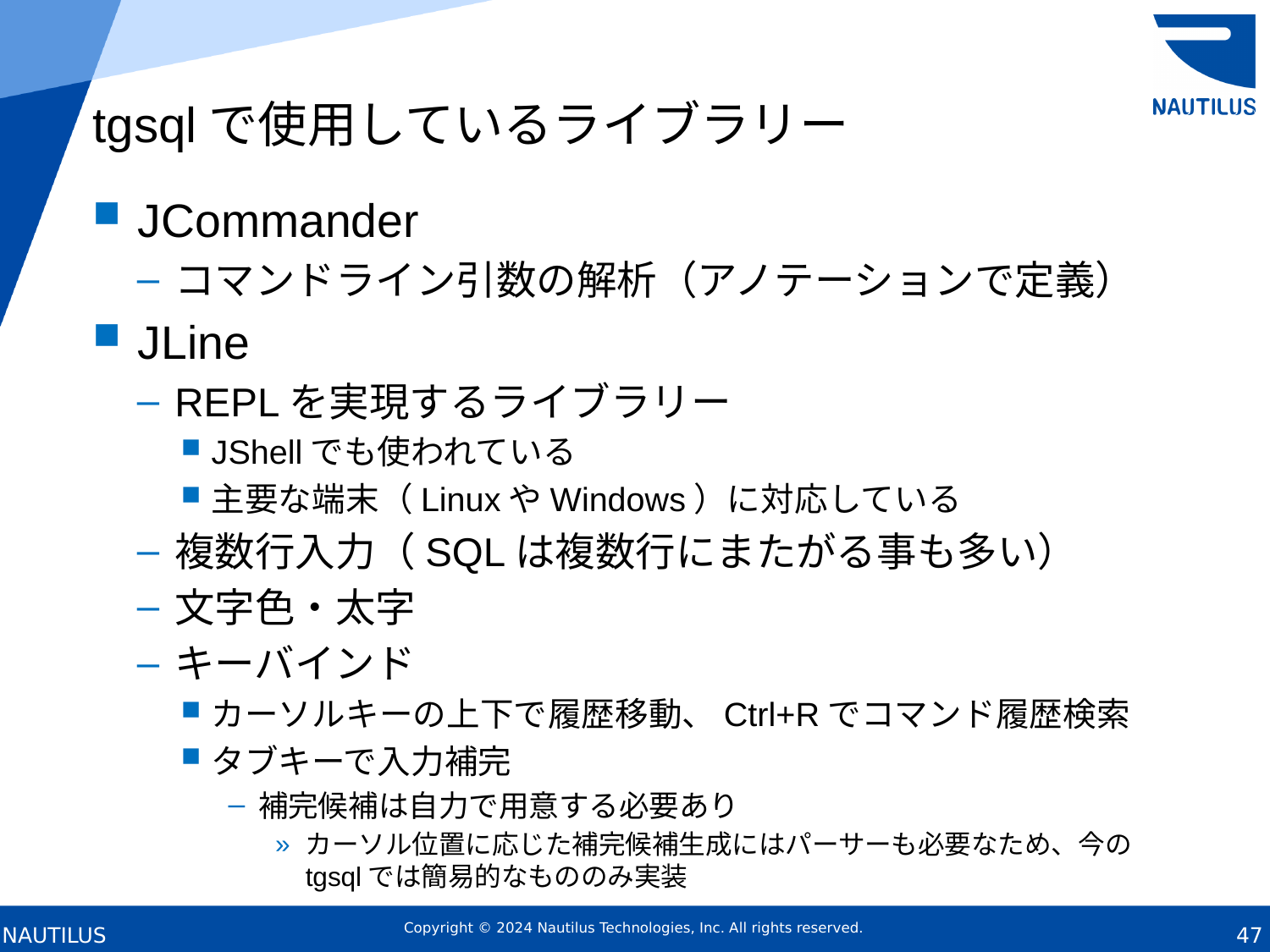

# tgsqlで使用しているライブラリー
JCommander
コマンドライン引数の解析（アノテーションで定義）
JLine
REPLを実現するライブラリー
JShellでも使われている
主要な端末（LinuxやWindows）に対応している
複数行入力（SQLは複数行にまたがる事も多い）
文字色・太字
キーバインド
カーソルキーの上下で履歴移動、Ctrl+Rでコマンド履歴検索
タブキーで入力補完
補完候補は自力で用意する必要あり
カーソル位置に応じた補完候補生成にはパーサーも必要なため、今のtgsqlでは簡易的なもののみ実装